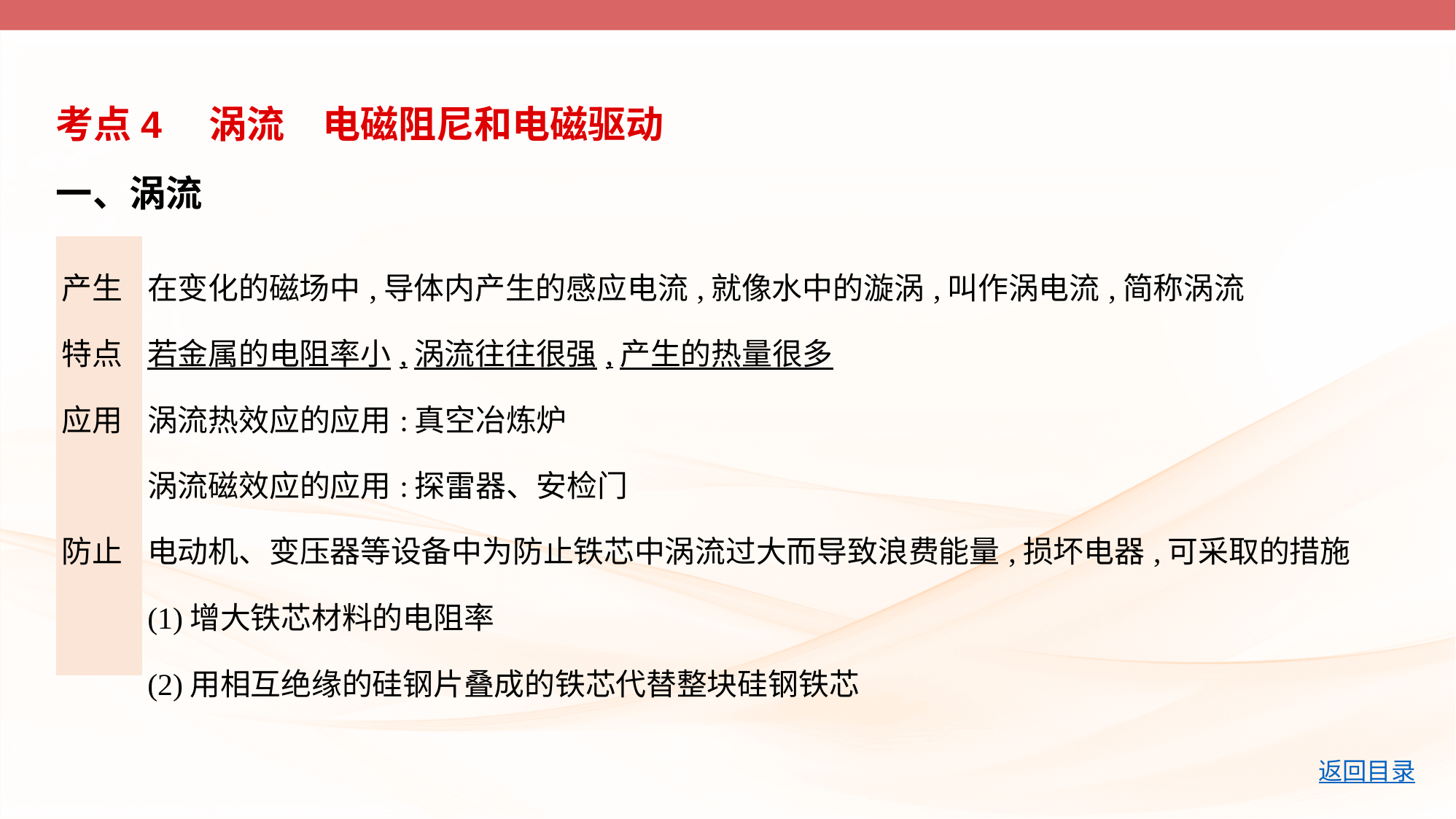

考点4　涡流　电磁阻尼和电磁驱动
一、涡流
| 产生 | 在变化的磁场中,导体内产生的感应电流,就像水中的漩涡,叫作涡电流,简称涡流 |
| --- | --- |
| 特点 | 若金属的电阻率小,涡流往往很强,产生的热量很多 |
| 应用 | 涡流热效应的应用:真空冶炼炉 |
|  | 涡流磁效应的应用:探雷器、安检门 |
| 防止 | 电动机、变压器等设备中为防止铁芯中涡流过大而导致浪费能量,损坏电器,可采取的措施 (1)增大铁芯材料的电阻率 (2)用相互绝缘的硅钢片叠成的铁芯代替整块硅钢铁芯 |